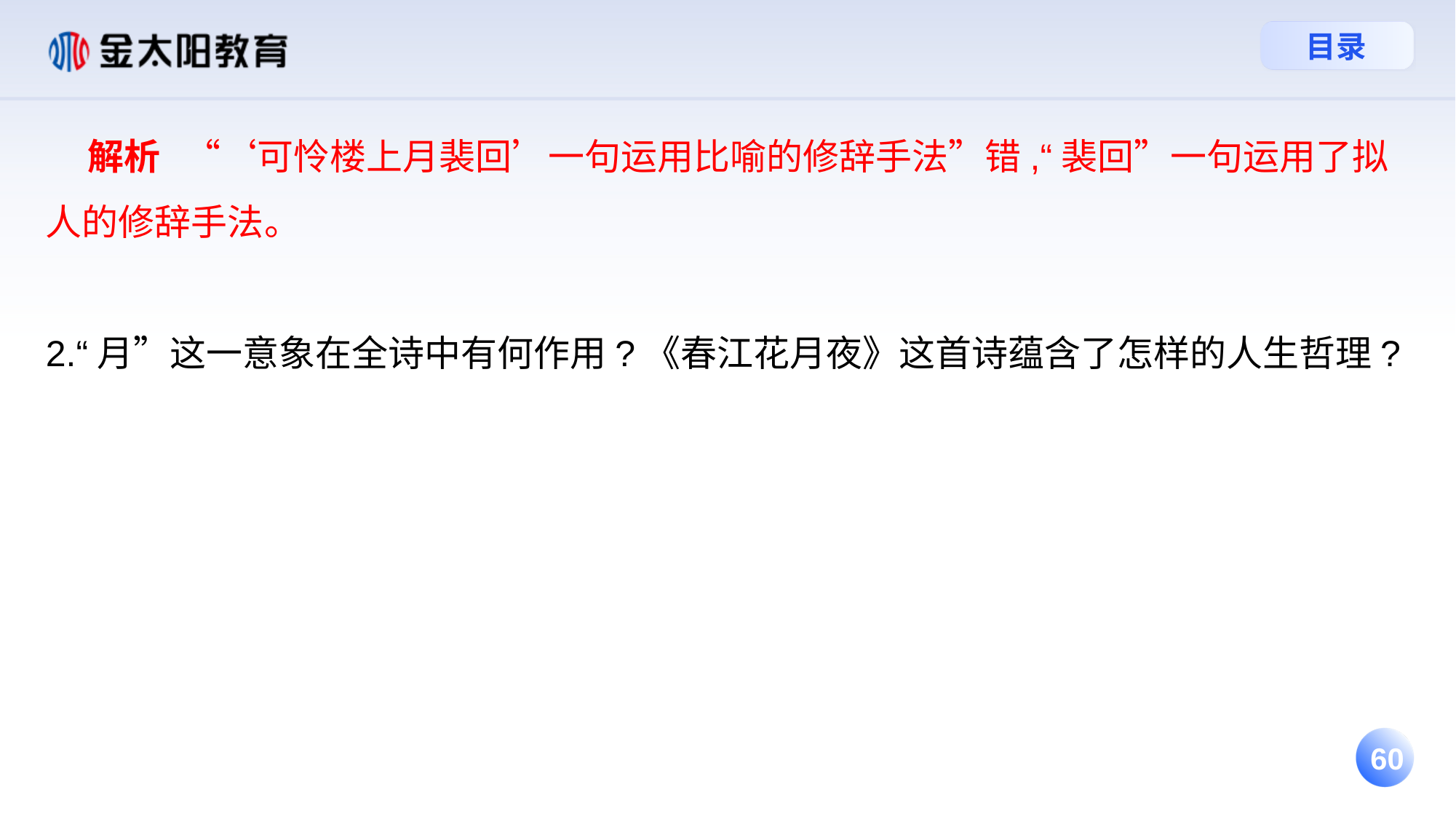

解析   “‘可怜楼上月裴回’一句运用比喻的修辞手法”错,“裴回”一句运用了拟人的修辞手法。

2.“月”这一意象在全诗中有何作用?《春江花月夜》这首诗蕴含了怎样的人生哲理?